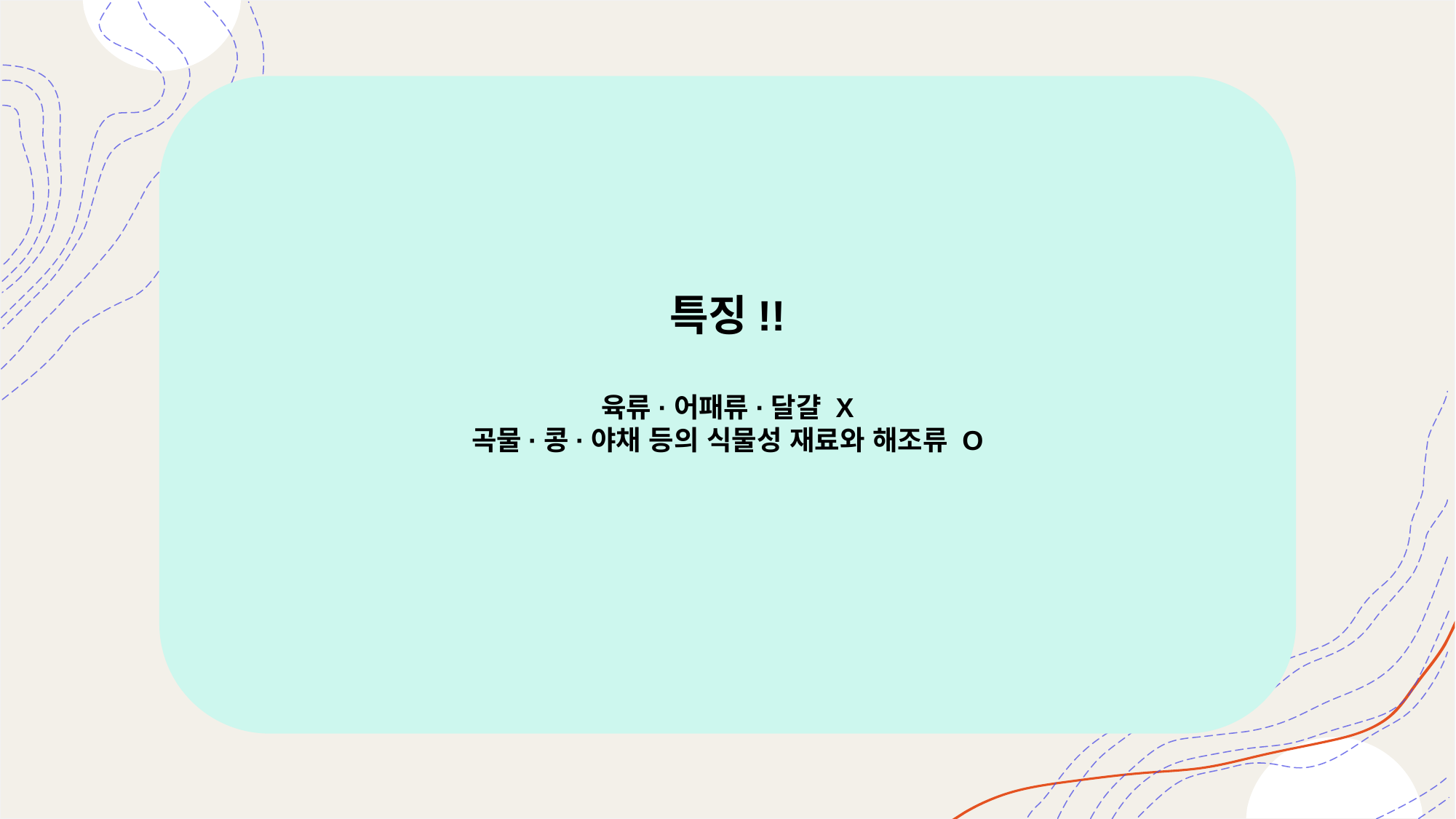

특징!!

육류·어패류·달걀 X
곡물·콩·야채 등의 식물성 재료와 해조류 O